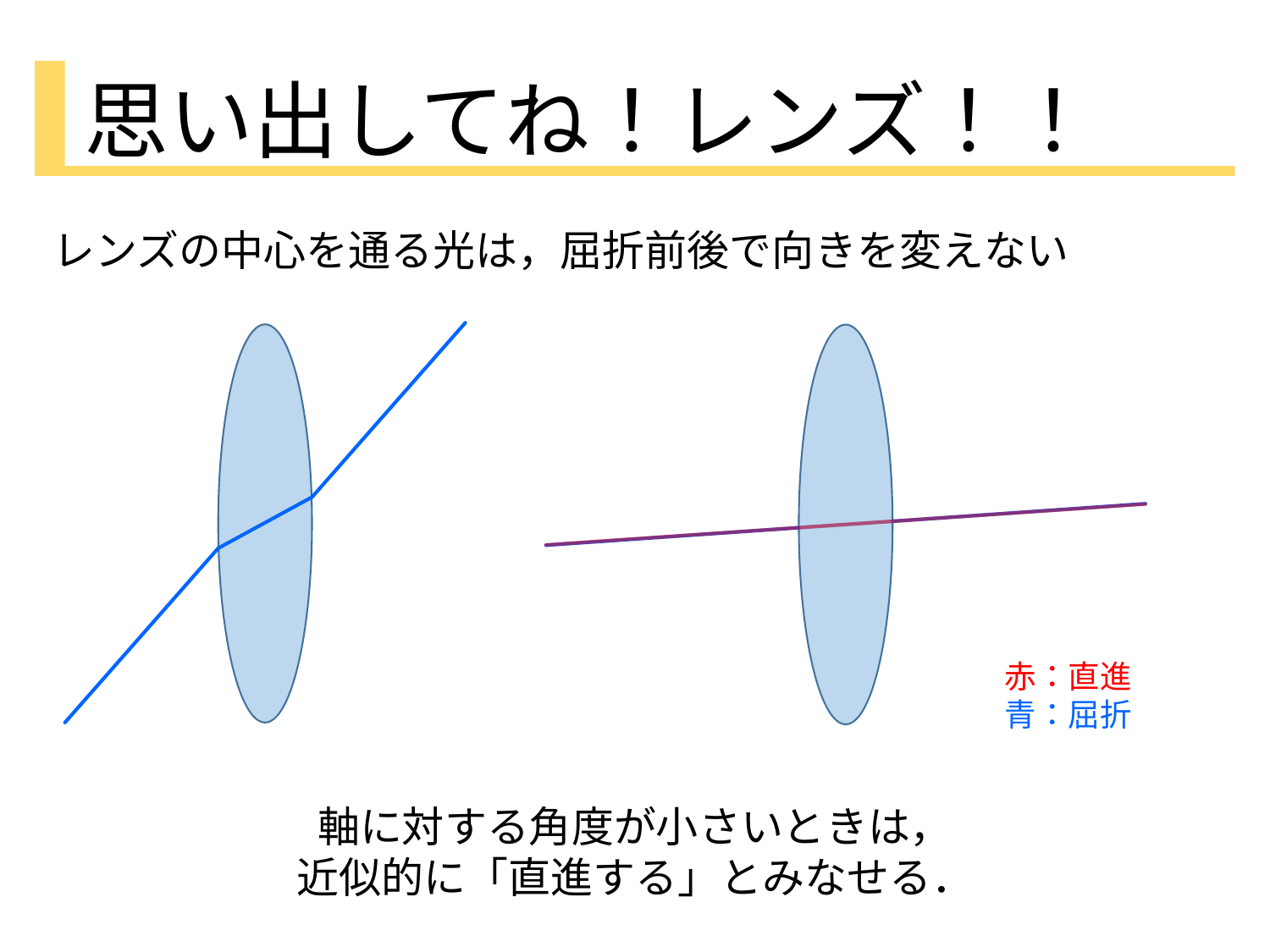

思い出してね！レンズ！！

レンズの中心を通る光は，屈折前後で向きを変えない

赤：直進
青：屈折
軸に対する角度が小さいときは，
近似的に「直進する」とみなせる．